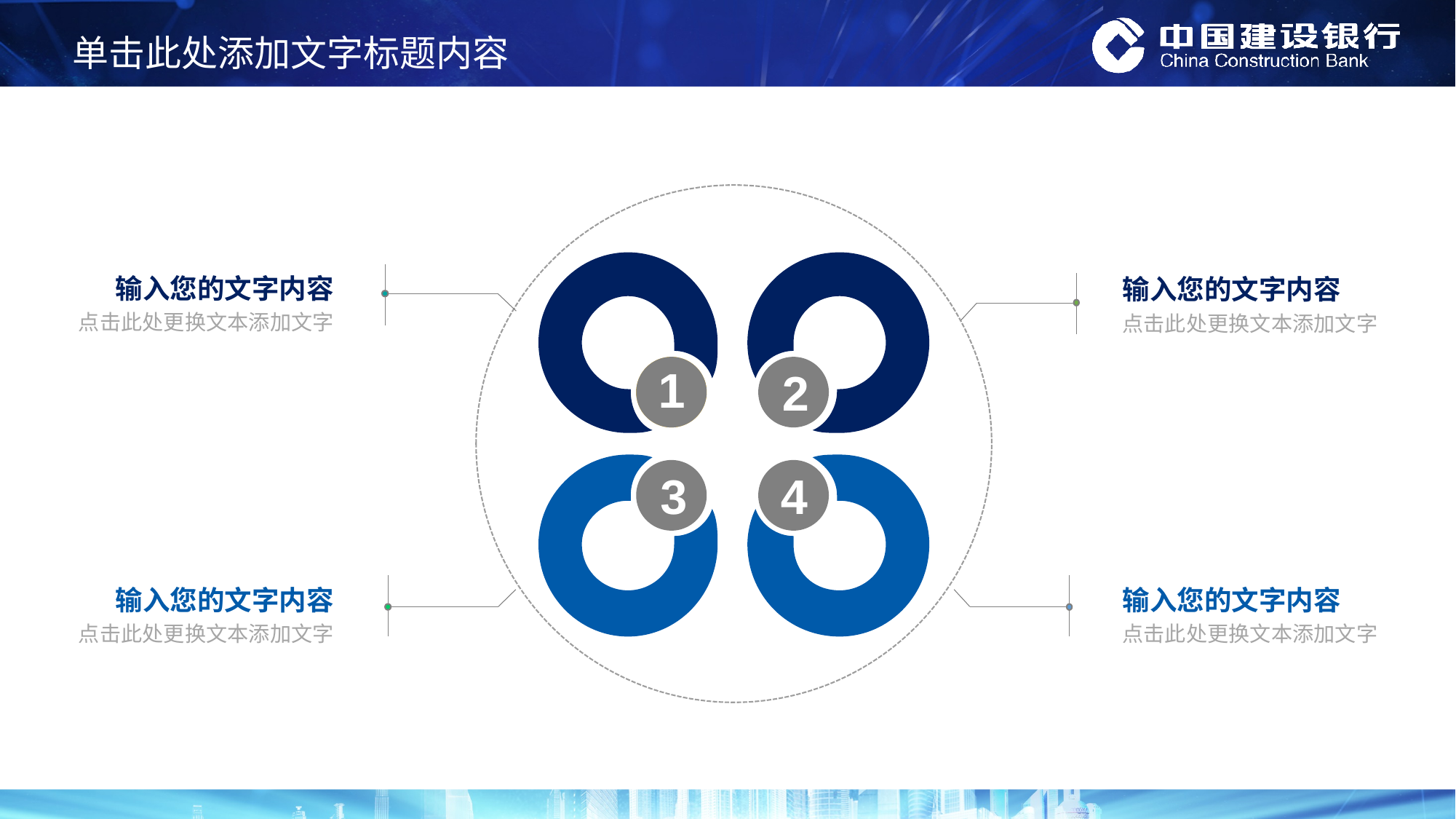

输入您的文字内容
点击此处更换文本添加文字
输入您的文字内容
点击此处更换文本添加文字

1

2

3

4
输入您的文字内容
点击此处更换文本添加文字
输入您的文字内容
点击此处更换文本添加文字